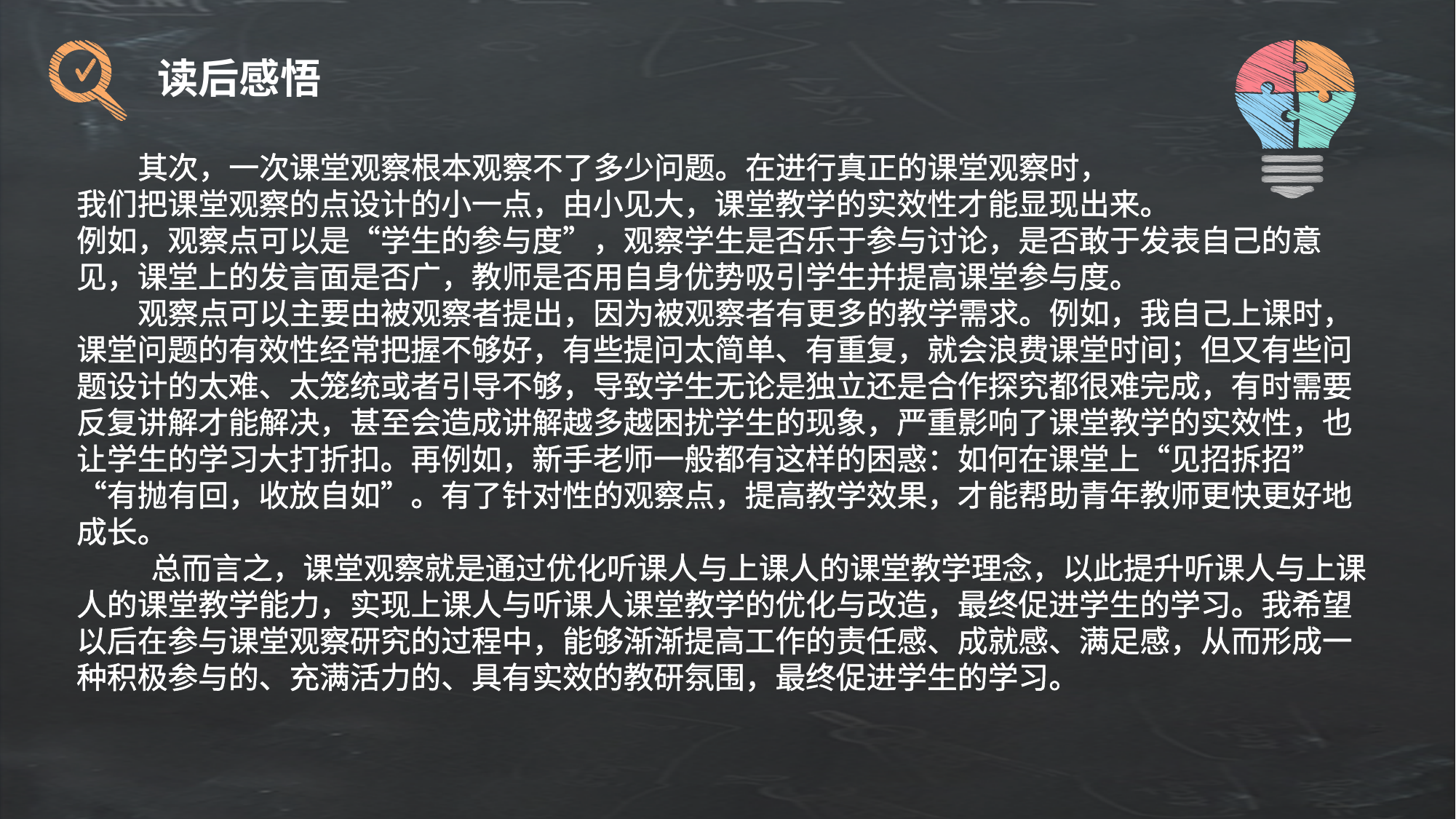

读后感悟

        其次，一次课堂观察根本观察不了多少问题。在进行真正的课堂观察时，
我们把课堂观察的点设计的小一点，由小见大，课堂教学的实效性才能显现出来。
例如，观察点可以是“学生的参与度”，观察学生是否乐于参与讨论，是否敢于发表自己的意见，课堂上的发言面是否广，教师是否用自身优势吸引学生并提高课堂参与度。
        观察点可以主要由被观察者提出，因为被观察者有更多的教学需求。例如，我自己上课时，课堂问题的有效性经常把握不够好，有些提问太简单、有重复，就会浪费课堂时间；但又有些问题设计的太难、太笼统或者引导不够，导致学生无论是独立还是合作探究都很难完成，有时需要反复讲解才能解决，甚至会造成讲解越多越困扰学生的现象，严重影响了课堂教学的实效性，也让学生的学习大打折扣。再例如，新手老师一般都有这样的困惑：如何在课堂上“见招拆招”“有抛有回，收放自如”。有了针对性的观察点，提高教学效果，才能帮助青年教师更快更好地成长。
          总而言之，课堂观察就是通过优化听课人与上课人的课堂教学理念，以此提升听课人与上课人的课堂教学能力，实现上课人与听课人课堂教学的优化与改造，最终促进学生的学习。我希望以后在参与课堂观察研究的过程中，能够渐渐提高工作的责任感、成就感、满足感，从而形成一种积极参与的、充满活力的、具有实效的教研氛围，最终促进学生的学习。